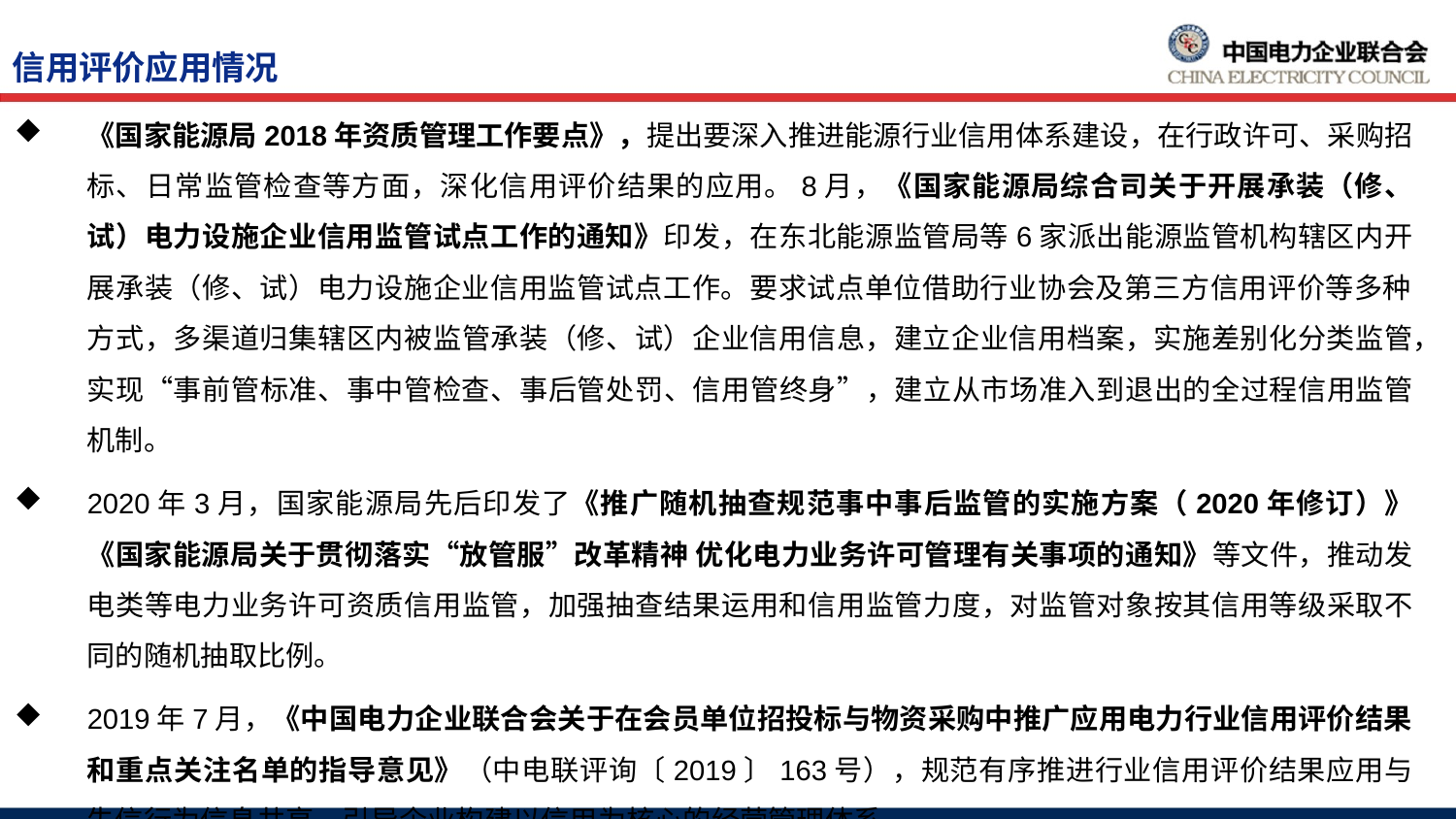

信用评价应用情况

《国家能源局2018年资质管理工作要点》，提出要深入推进能源行业信用体系建设，在行政许可、采购招标、日常监管检查等方面，深化信用评价结果的应用。8月，《国家能源局综合司关于开展承装（修、试）电力设施企业信用监管试点工作的通知》印发，在东北能源监管局等6家派出能源监管机构辖区内开展承装（修、试）电力设施企业信用监管试点工作。要求试点单位借助行业协会及第三方信用评价等多种方式，多渠道归集辖区内被监管承装（修、试）企业信用信息，建立企业信用档案，实施差别化分类监管，实现“事前管标准、事中管检查、事后管处罚、信用管终身”，建立从市场准入到退出的全过程信用监管机制。
2020年3月，国家能源局先后印发了《推广随机抽查规范事中事后监管的实施方案（2020年修订）》《国家能源局关于贯彻落实“放管服”改革精神 优化电力业务许可管理有关事项的通知》等文件，推动发电类等电力业务许可资质信用监管，加强抽查结果运用和信用监管力度，对监管对象按其信用等级采取不同的随机抽取比例。
2019年7月，《中国电力企业联合会关于在会员单位招投标与物资采购中推广应用电力行业信用评价结果和重点关注名单的指导意见》（中电联评询〔2019〕163号），规范有序推进行业信用评价结果应用与失信行为信息共享，引导企业构建以信用为核心的经营管理体系。